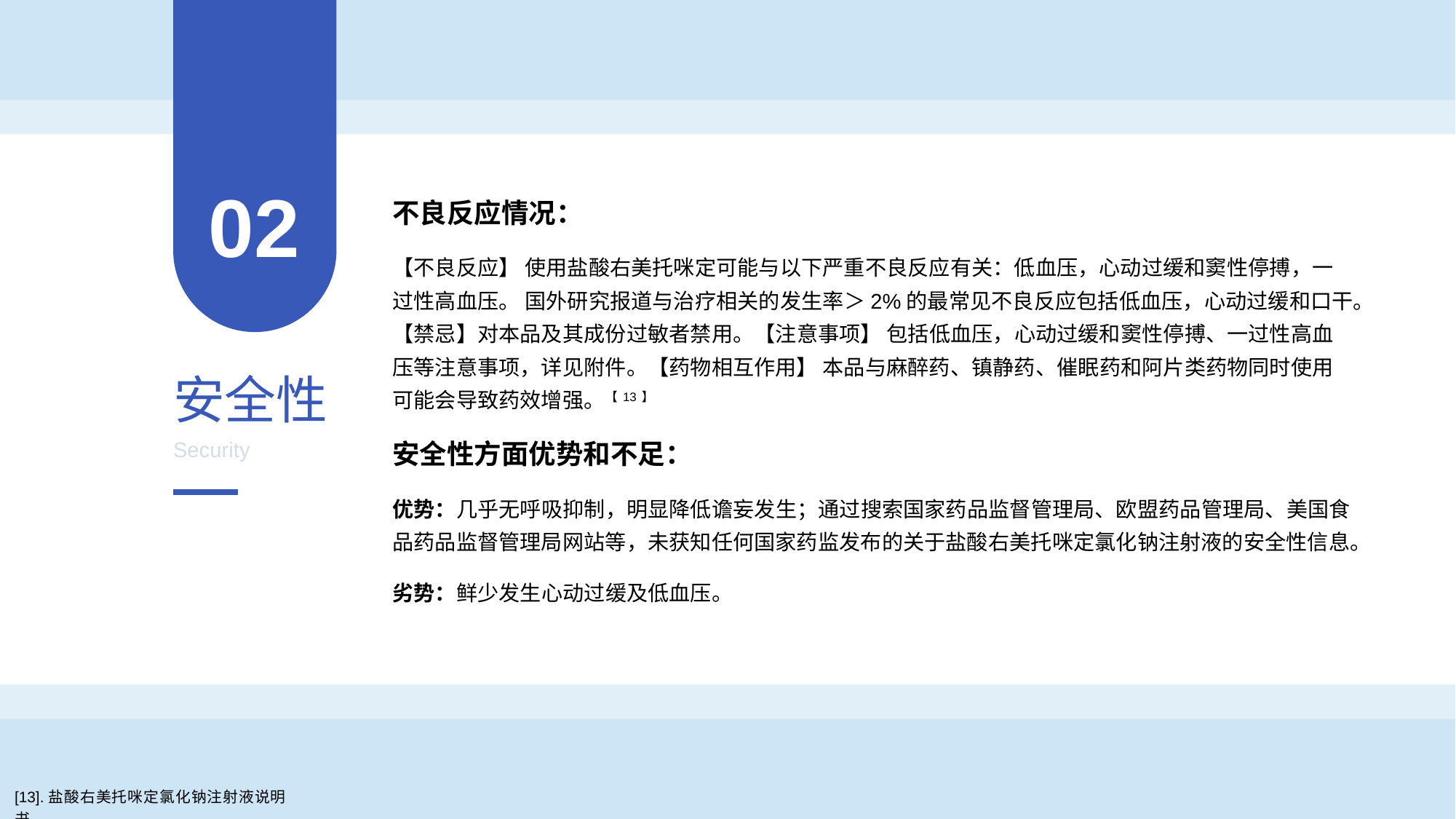

02
不良反应情况：
【不良反应】 使用盐酸右美托咪定可能与以下严重不良反应有关：低血压，心动过缓和窦性停搏，一过性高血压。 国外研究报道与治疗相关的发生率＞2%的最常见不良反应包括低血压，心动过缓和口干。【禁忌】对本品及其成份过敏者禁用。【注意事项】 包括低血压，心动过缓和窦性停搏、一过性高血压等注意事项，详见附件。【药物相互作用】 本品与麻醉药、镇静药、催眠药和阿片类药物同时使用可能会导致药效增强。【13】
安全性方面优势和不足：
优势：几乎无呼吸抑制，明显降低谵妄发生；通过搜索国家药品监督管理局、欧盟药品管理局、美国食品药品监督管理局网站等，未获知任何国家药监发布的关于盐酸右美托咪定氯化钠注射液的安全性信息。
劣势：鲜少发生心动过缓及低血压。
安全性
Security
[13].盐酸右美托咪定氯化钠注射液说明书